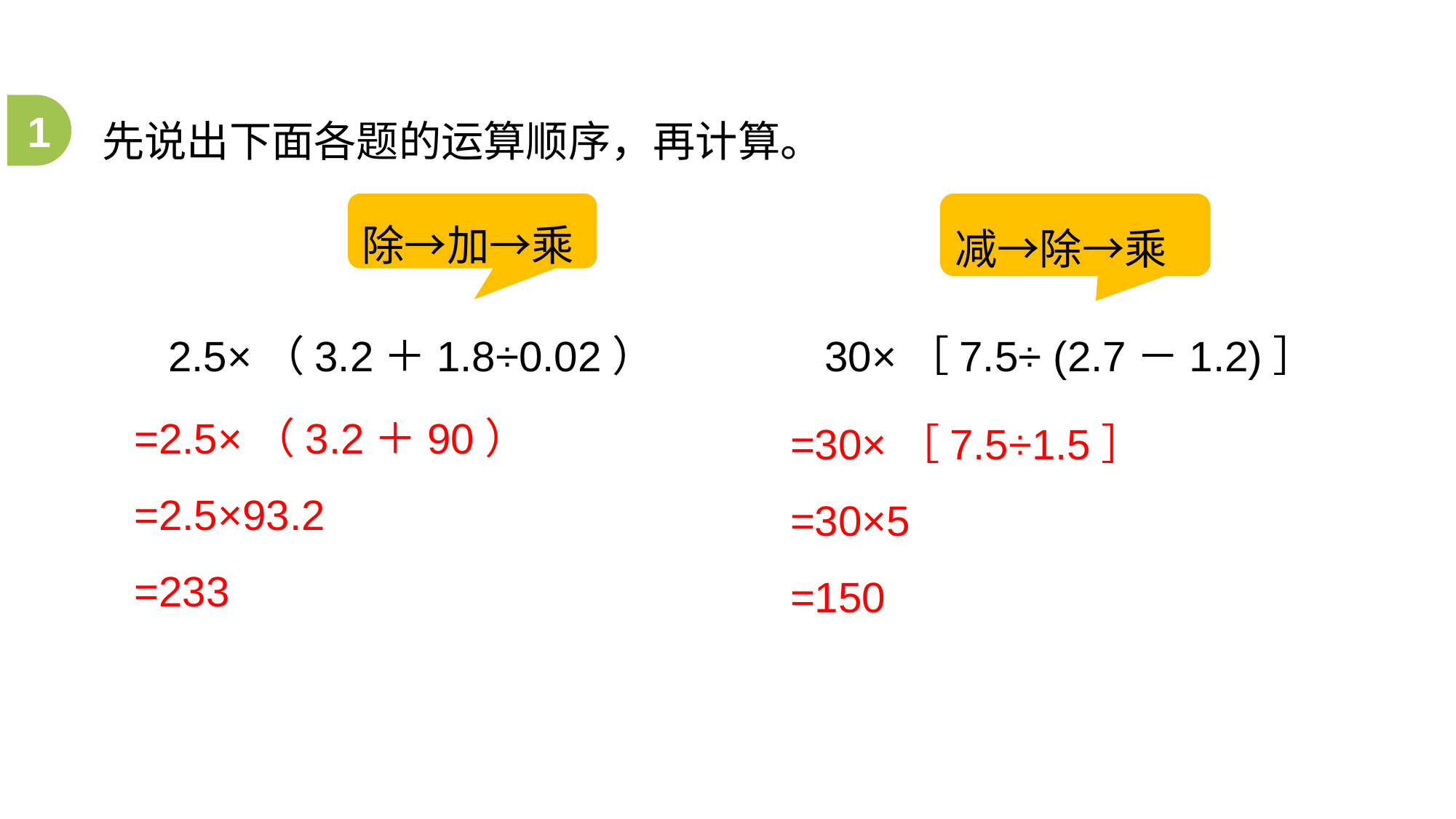

先说出下面各题的运算顺序，再计算。
1
除→加→乘
减→除→乘
2.5×（3.2＋1.8÷0.02）
30×［7.5÷ (2.7－1.2)］
=2.5×（3.2＋90）
=2.5×93.2
=233
=30×［7.5÷1.5］
=30×5
=150